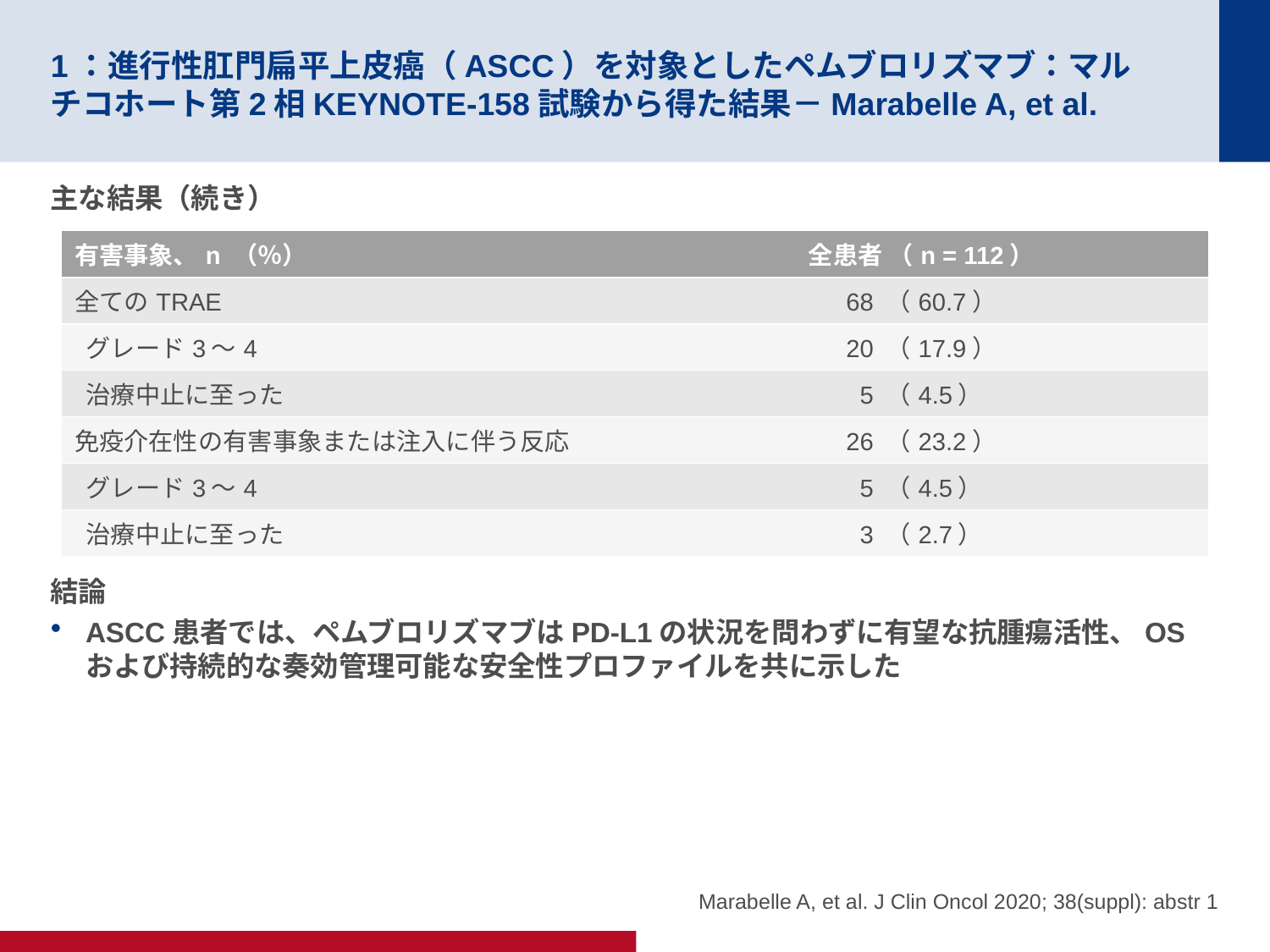

# 1：進行性肛門扁平上皮癌（ASCC）を対象としたペムブロリズマブ：マルチコホート第2相KEYNOTE-158試験から得た結果－Marabelle A, et al.
主な結果（続き）
結論
ASCC患者では、ペムブロリズマブはPD-L1の状況を問わずに有望な抗腫瘍活性、OSおよび持続的な奏効管理可能な安全性プロファイルを共に示した
| 有害事象、n （％） | 全患者 （n = 112） |
| --- | --- |
| 全てのTRAE | 68 （60.7） |
| グレード3～4 | 20 （17.9） |
| 治療中止に至った | 5 （4.5） |
| 免疫介在性の有害事象または注入に伴う反応 | 26 （23.2） |
| グレード3～4 | 5 （4.5） |
| 治療中止に至った | 3 （2.7） |
Marabelle A, et al. J Clin Oncol 2020; 38(suppl): abstr 1